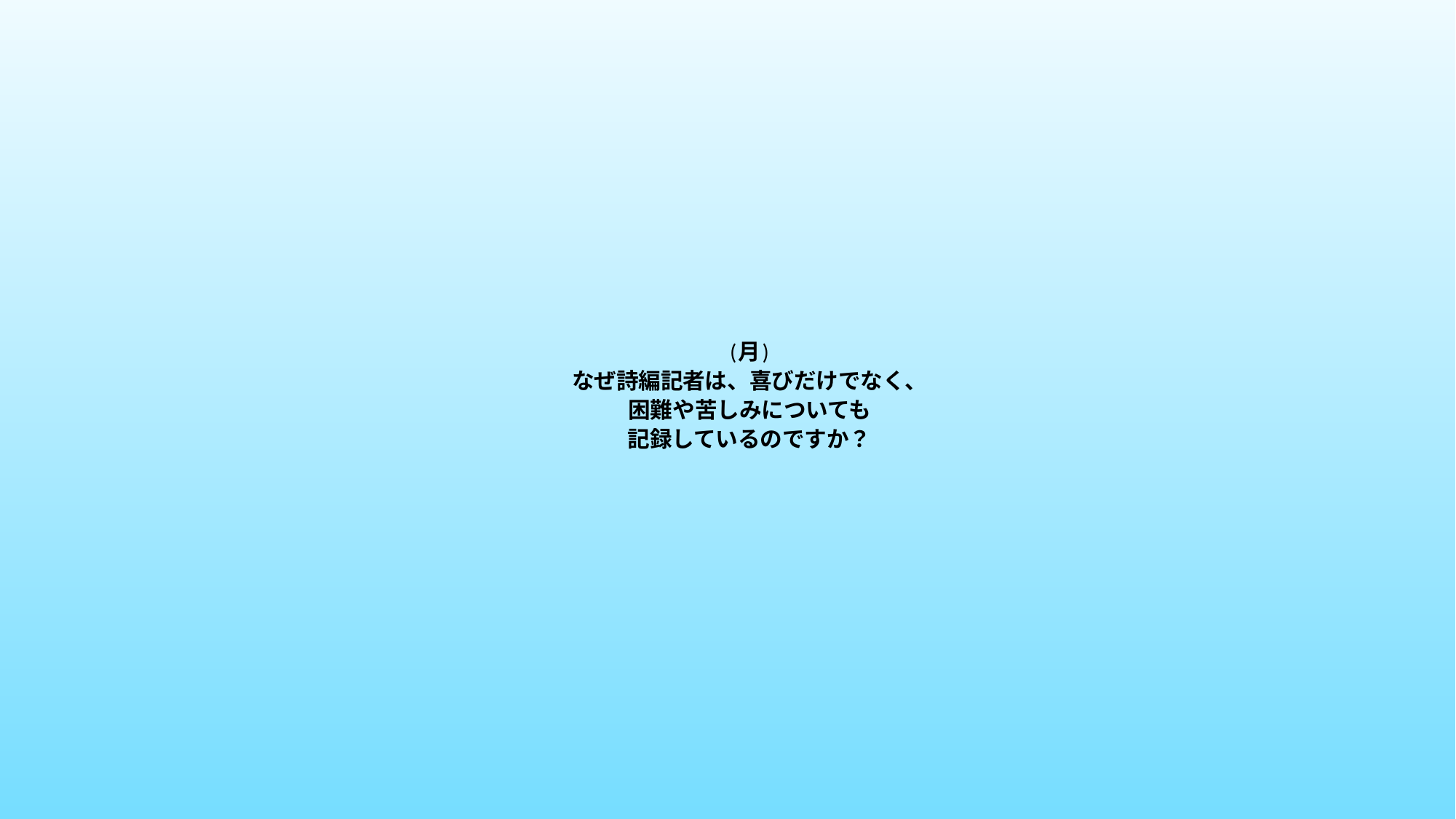

# (月) なぜ詩編記者は、喜びだけでなく、 困難や苦しみについても 記録しているのですか？